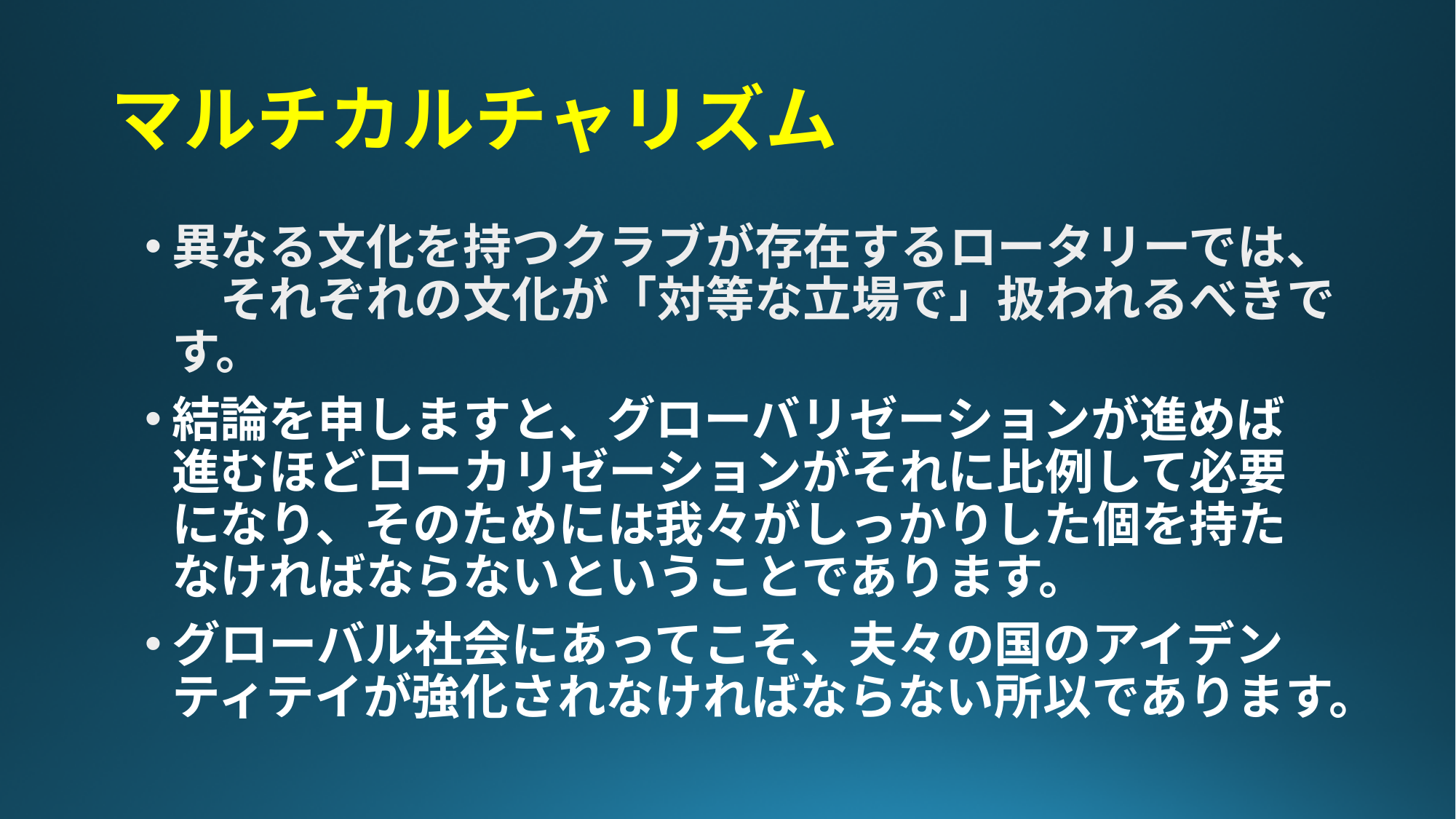

# マルチカルチャリズム
異なる文化を持つクラブが存在するロータリーでは、　それぞれの文化が「対等な立場で」扱われるべきです。
結論を申しますと、グローバリゼーションが進めば　進むほどローカリゼーションがそれに比例して必要　になり、そのためには我々がしっかりした個を持た　なければならないということであります。
グローバル社会にあってこそ、夫々の国のアイデンティテイが強化されなければならない所以であります。